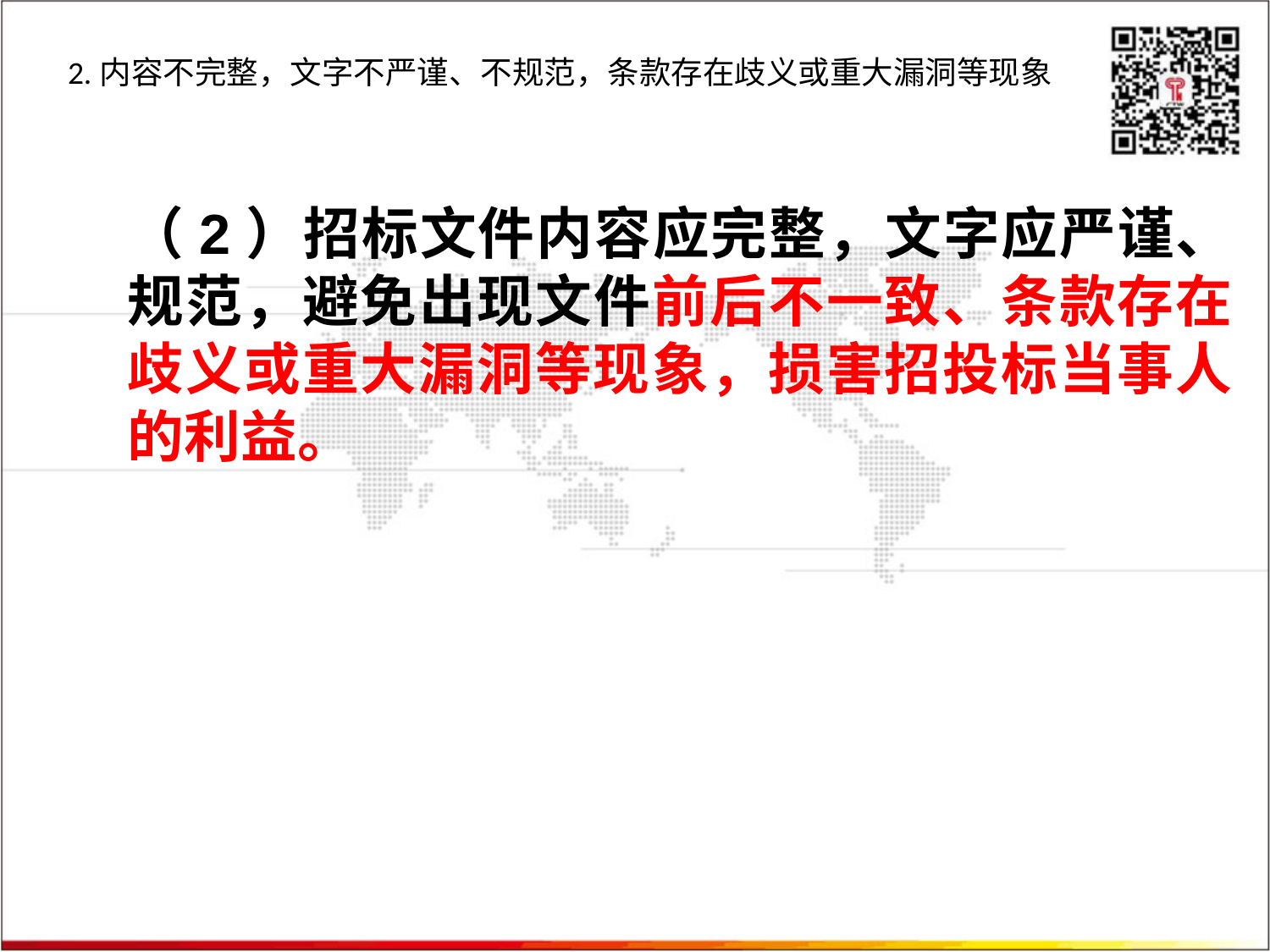

# 2.内容不完整，文字不严谨、不规范，条款存在歧义或重大漏洞等现象
（2）招标文件内容应完整，文字应严谨、规范，避免出现文件前后不一致、条款存在歧义或重大漏洞等现象，损害招投标当事人的利益。